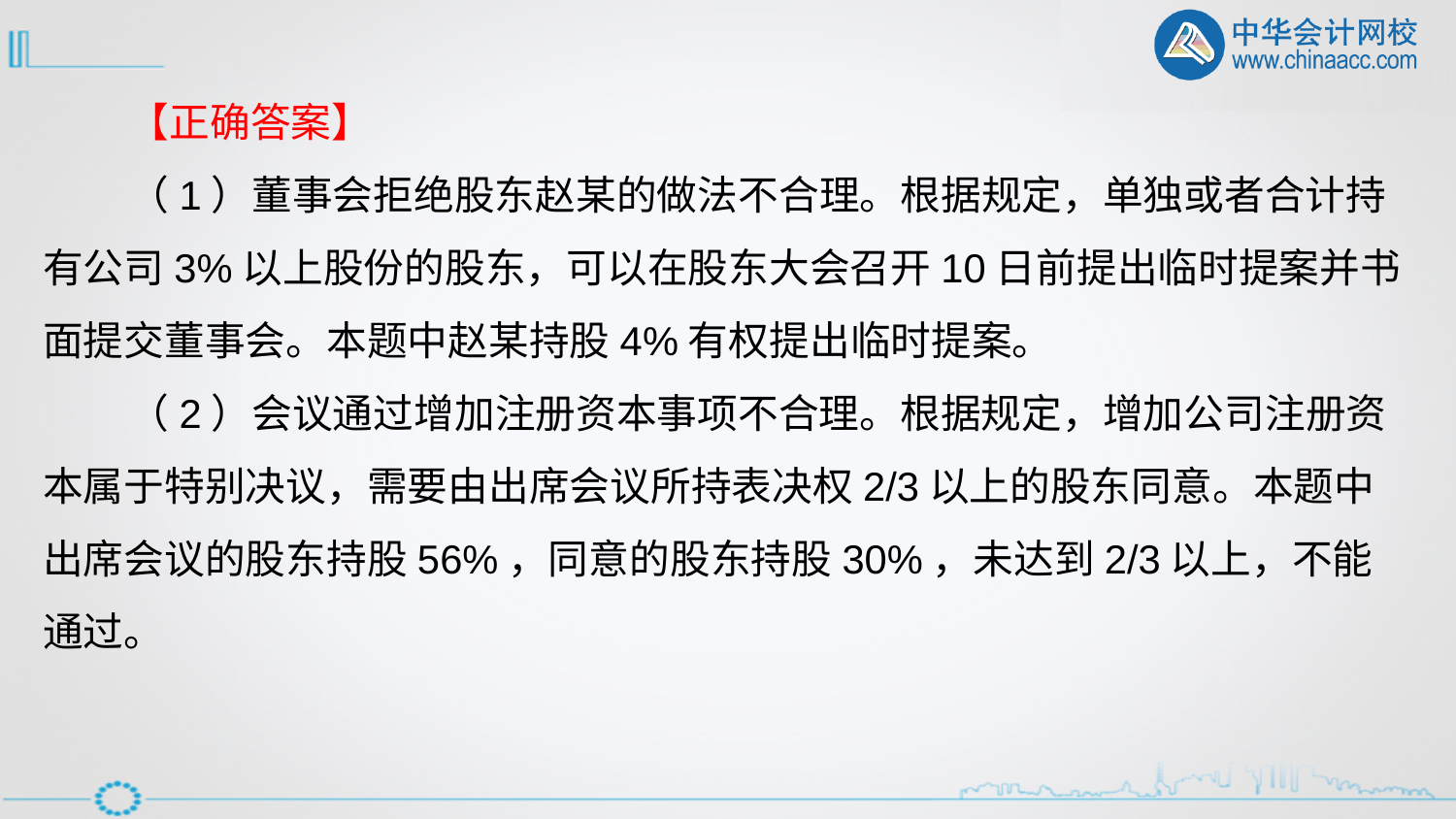

【正确答案】
（1）董事会拒绝股东赵某的做法不合理。根据规定，单独或者合计持有公司3%以上股份的股东，可以在股东大会召开10日前提出临时提案并书面提交董事会。本题中赵某持股4%有权提出临时提案。
（2）会议通过增加注册资本事项不合理。根据规定，增加公司注册资本属于特别决议，需要由出席会议所持表决权2/3以上的股东同意。本题中出席会议的股东持股56%，同意的股东持股30%，未达到2/3以上，不能通过。